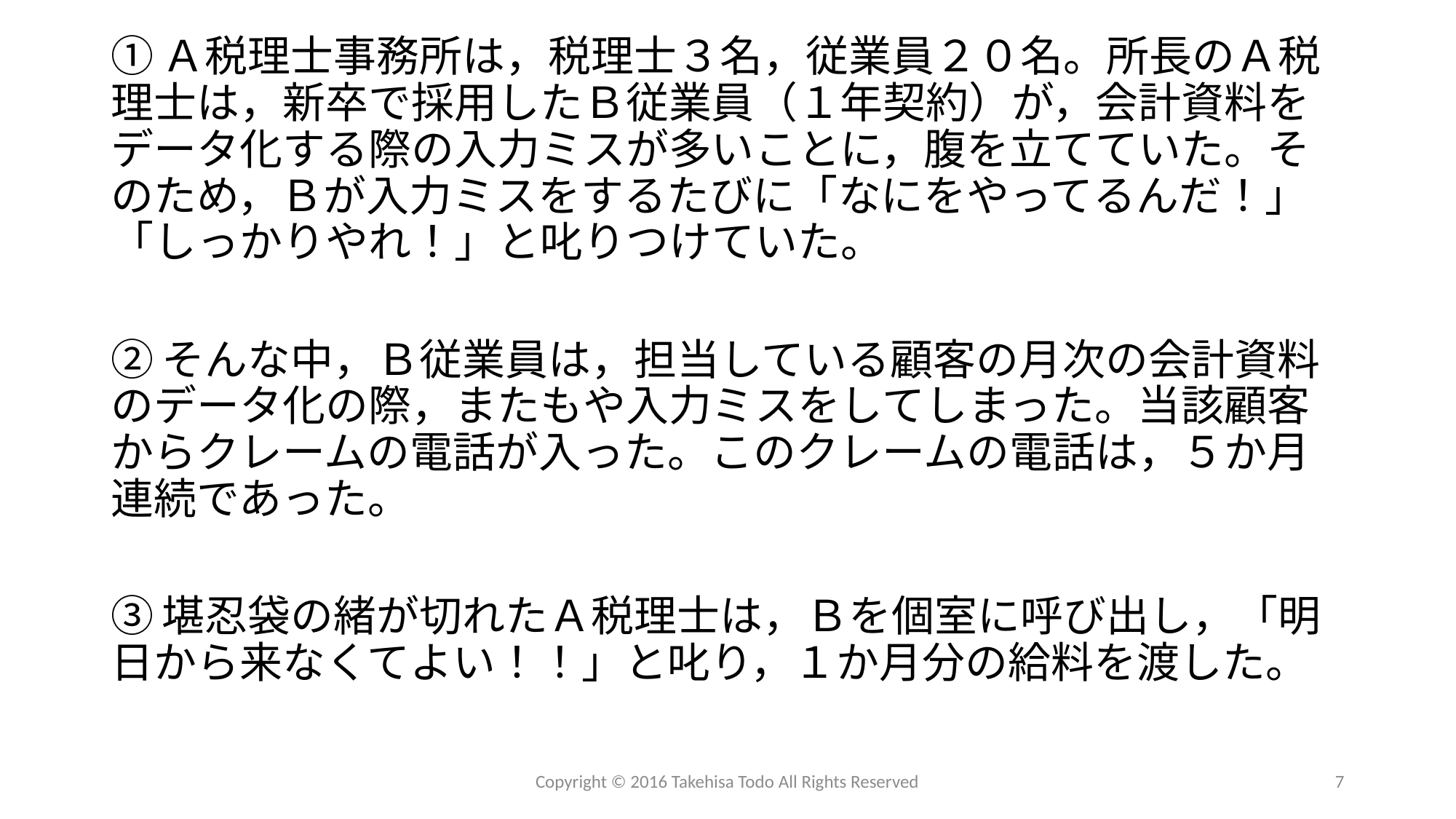

①Ａ税理士事務所は，税理士３名，従業員２０名。所長のＡ税理士は，新卒で採用したＢ従業員（１年契約）が，会計資料をデータ化する際の入力ミスが多いことに，腹を立てていた。そのため，Ｂが入力ミスをするたびに「なにをやってるんだ！」「しっかりやれ！」と叱りつけていた。

②そんな中，Ｂ従業員は，担当している顧客の月次の会計資料のデータ化の際，またもや入力ミスをしてしまった。当該顧客からクレームの電話が入った。このクレームの電話は，５か月連続であった。

③堪忍袋の緒が切れたＡ税理士は，Ｂを個室に呼び出し，「明日から来なくてよい！！」と叱り，１か月分の給料を渡した。

Copyright © 2016 Takehisa Todo All Rights Reserved
7